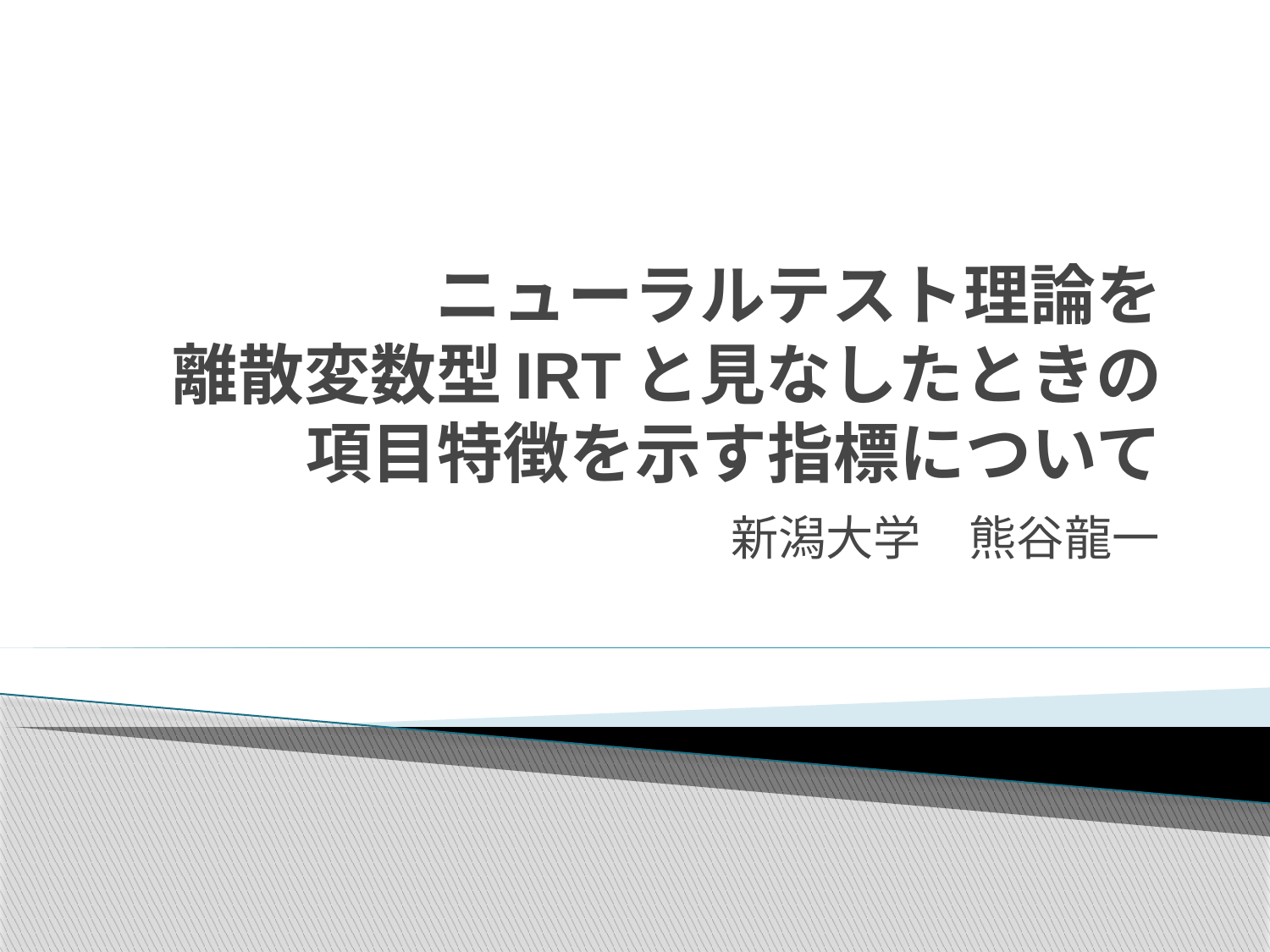

# ニューラルテスト理論を 離散変数型IRTと見なしたときの項目特徴を示す指標について
新潟大学　熊谷龍一